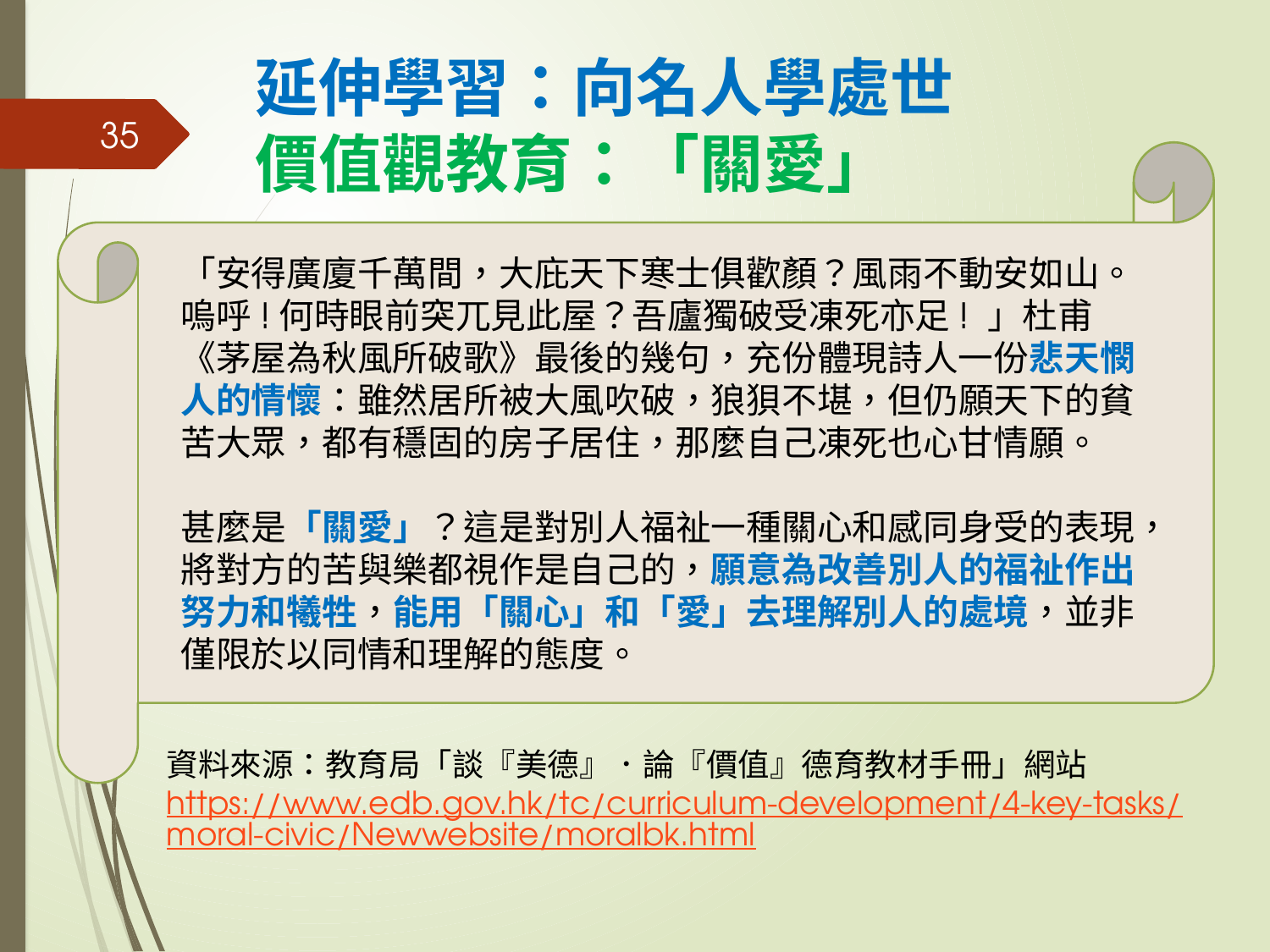

# 延伸學習：向名人學處世 價值觀教育：「關愛」
35

「安得廣廈千萬間，大庇天下寒士俱歡顏？風雨不動安如山。嗚呼!何時眼前突兀見此屋？吾廬獨破受凍死亦足! 」杜甫《茅屋為秋風所破歌》最後的幾句，充份體現詩人一份悲天憫人的情懷：雖然居所被大風吹破，狼狽不堪，但仍願天下的貧苦大眾，都有穩固的房子居住，那麼自己凍死也心甘情願。

甚麼是「關愛」？這是對別人福祉一種關心和感同身受的表現，將對方的苦與樂都視作是自己的，願意為改善別人的福祉作出努力和犧牲，能用「關心」和「愛」去理解別人的處境，並非僅限於以同情和理解的態度。
資料來源：教育局「談『美德』．論『價值』德育教材手冊」網站
https://www.edb.gov.hk/tc/curriculum-development/4-key-tasks/moral-civic/Newwebsite/moralbk.html